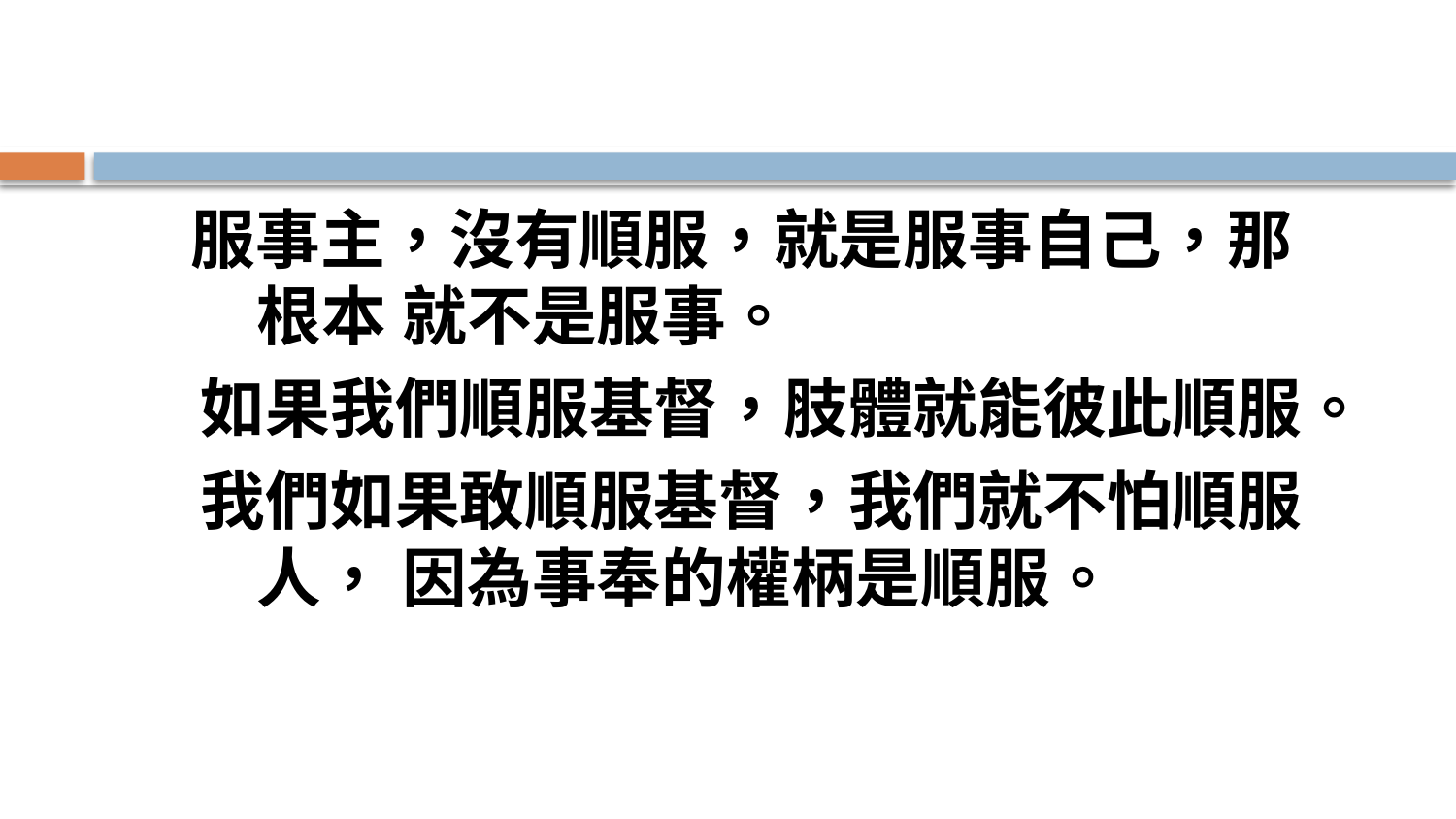

#
     服事主，沒有順服，就是服事自己，那	根本	就不是服事。
     如果我們順服基督，肢體就能彼此順服。
     我們如果敢順服基督，我們就不怕順服	人，	因為事奉的權柄是順服。